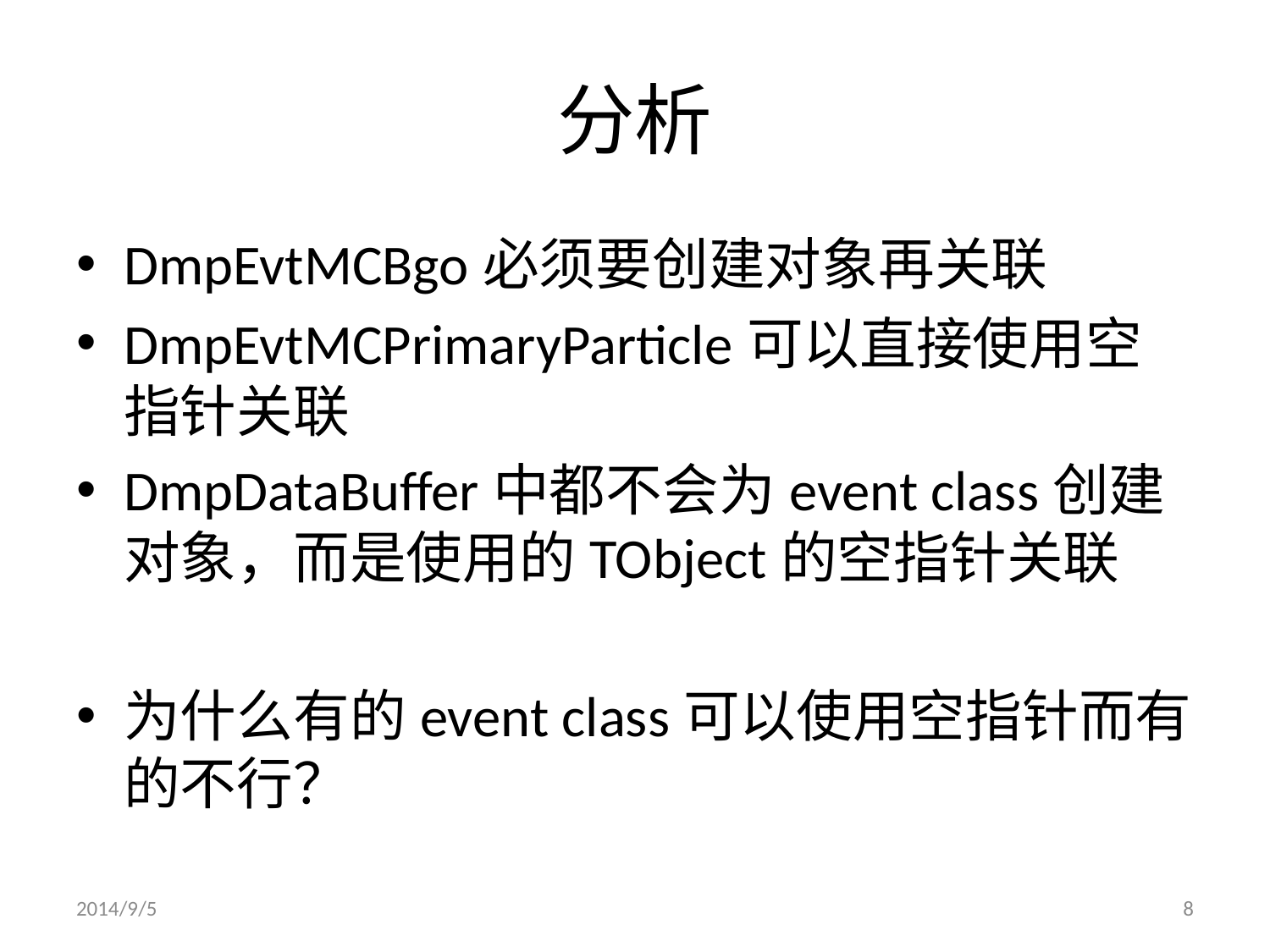

# 分析
DmpEvtMCBgo必须要创建对象再关联
DmpEvtMCPrimaryParticle可以直接使用空指针关联
DmpDataBuffer中都不会为event class创建对象，而是使用的TObject的空指针关联

为什么有的event class可以使用空指针而有的不行？
2014/9/5
8